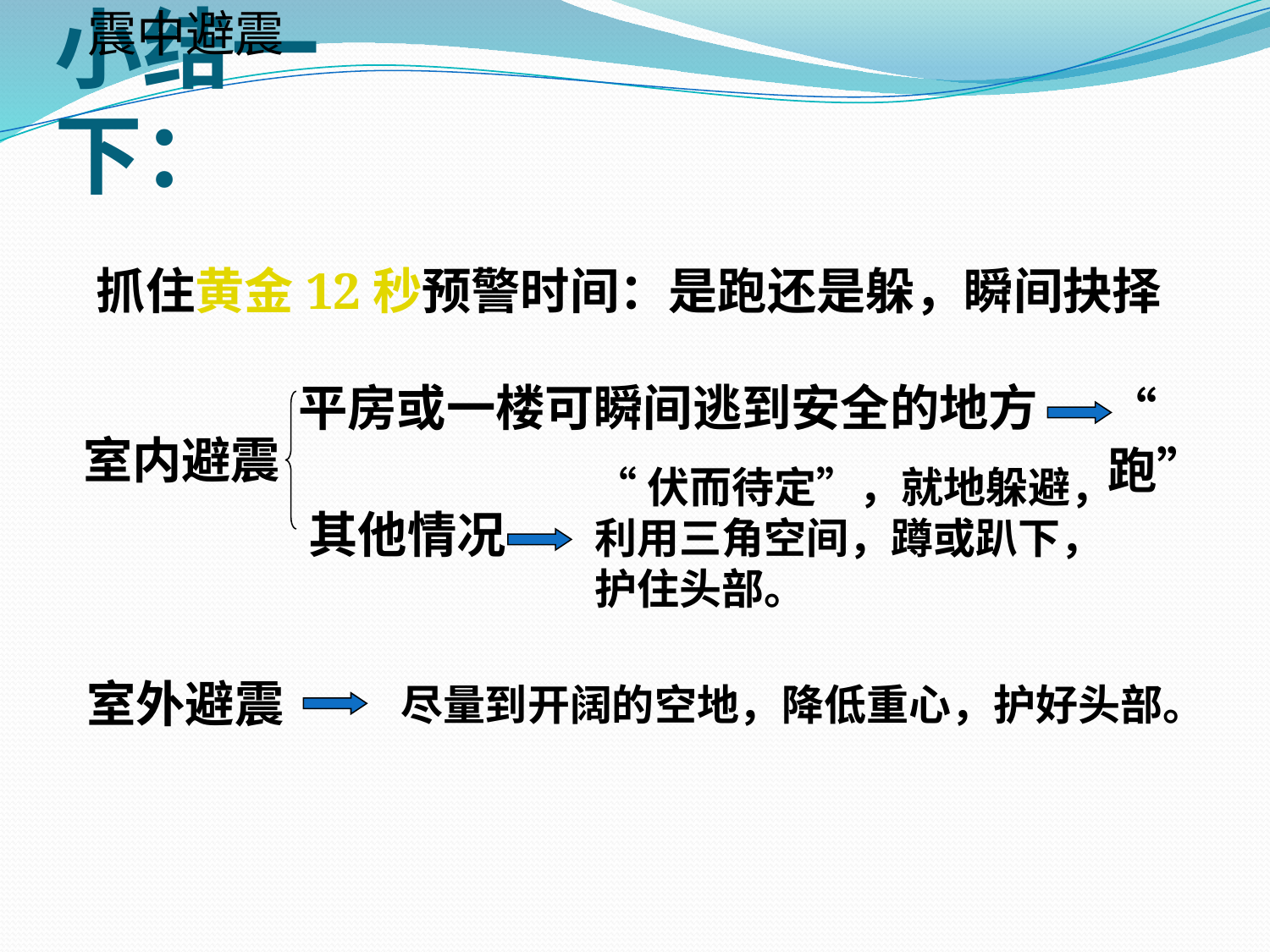

震中避震
# 小结一下：
抓住黄金12秒预警时间：是跑还是躲，瞬间抉择
平房或一楼可瞬间逃到安全的地方
“跑”

室内避震
“伏而待定”，就地躲避，利用三角空间，蹲或趴下，护住头部。
其他情况

室外避震
尽量到开阔的空地，降低重心，护好头部。